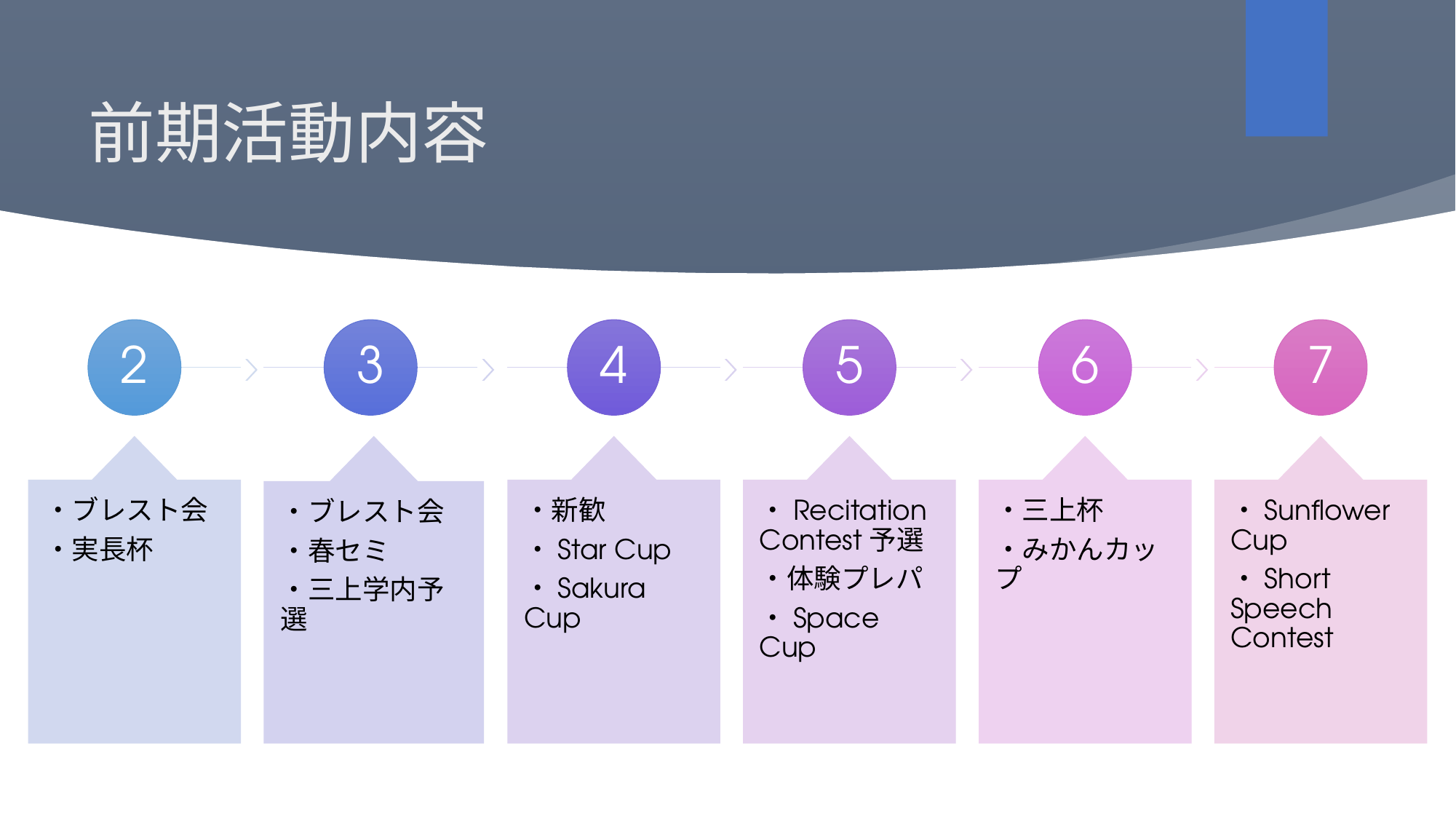

# 前期活動内容

2
3
4
5
6
7

・ブレスト会
・実長杯
・ブレスト会
・春セミ
・三上学内予選
・新歓
・Star Cup
・Sakura Cup

・Recitation Contest予選
・体験プレパ
・Space Cup
・三上杯
・みかんカップ

・Sunflower Cup
・Short Speech Contest